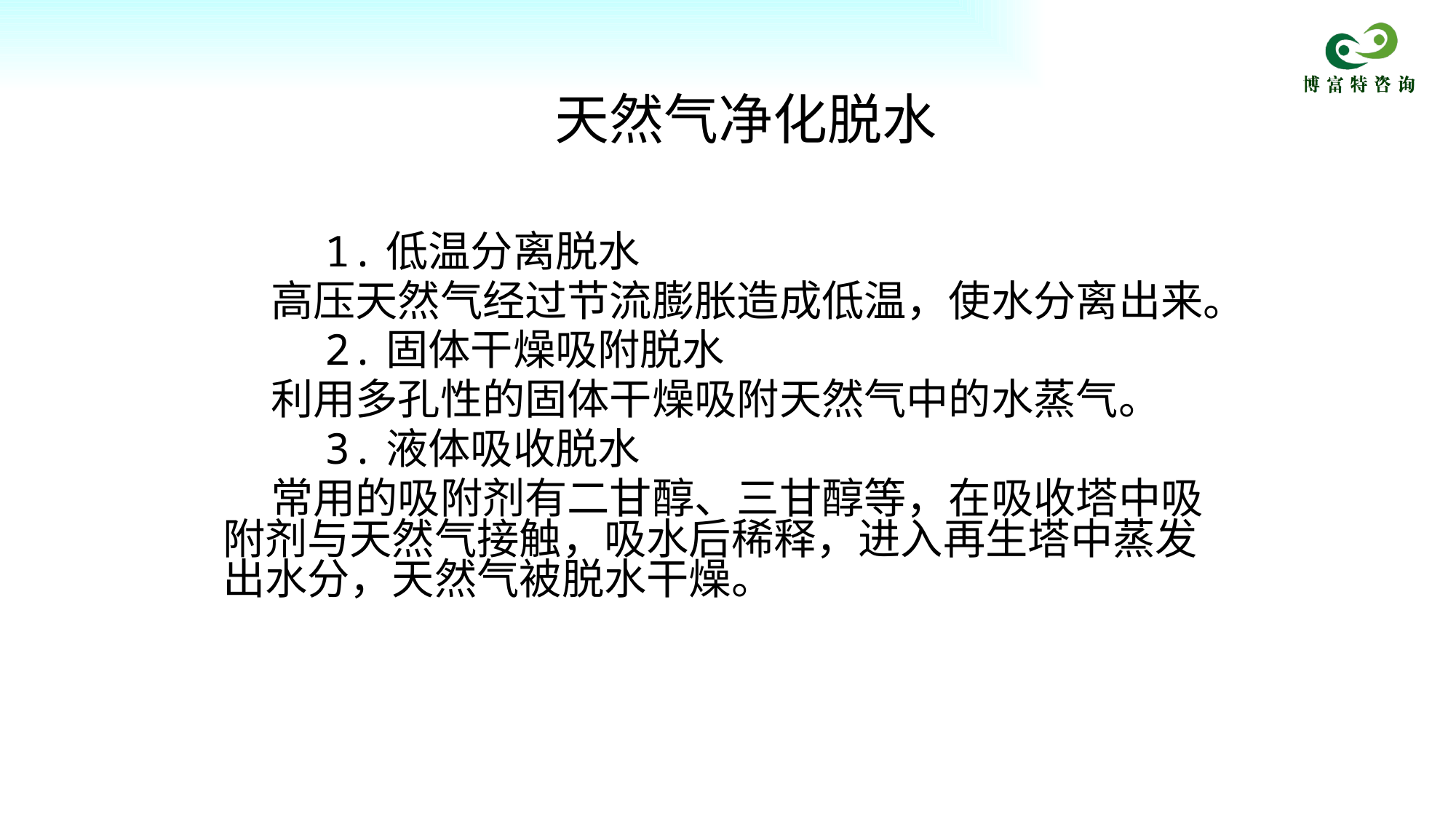

# 天然气净化脱水
    1.低温分离脱水
    高压天然气经过节流膨胀造成低温，使水分离出来。
    2.固体干燥吸附脱水
    利用多孔性的固体干燥吸附天然气中的水蒸气。
    3.液体吸收脱水
    常用的吸附剂有二甘醇、三甘醇等，在吸收塔中吸附剂与天然气接触，吸水后稀释，进入再生塔中蒸发出水分，天然气被脱水干燥。